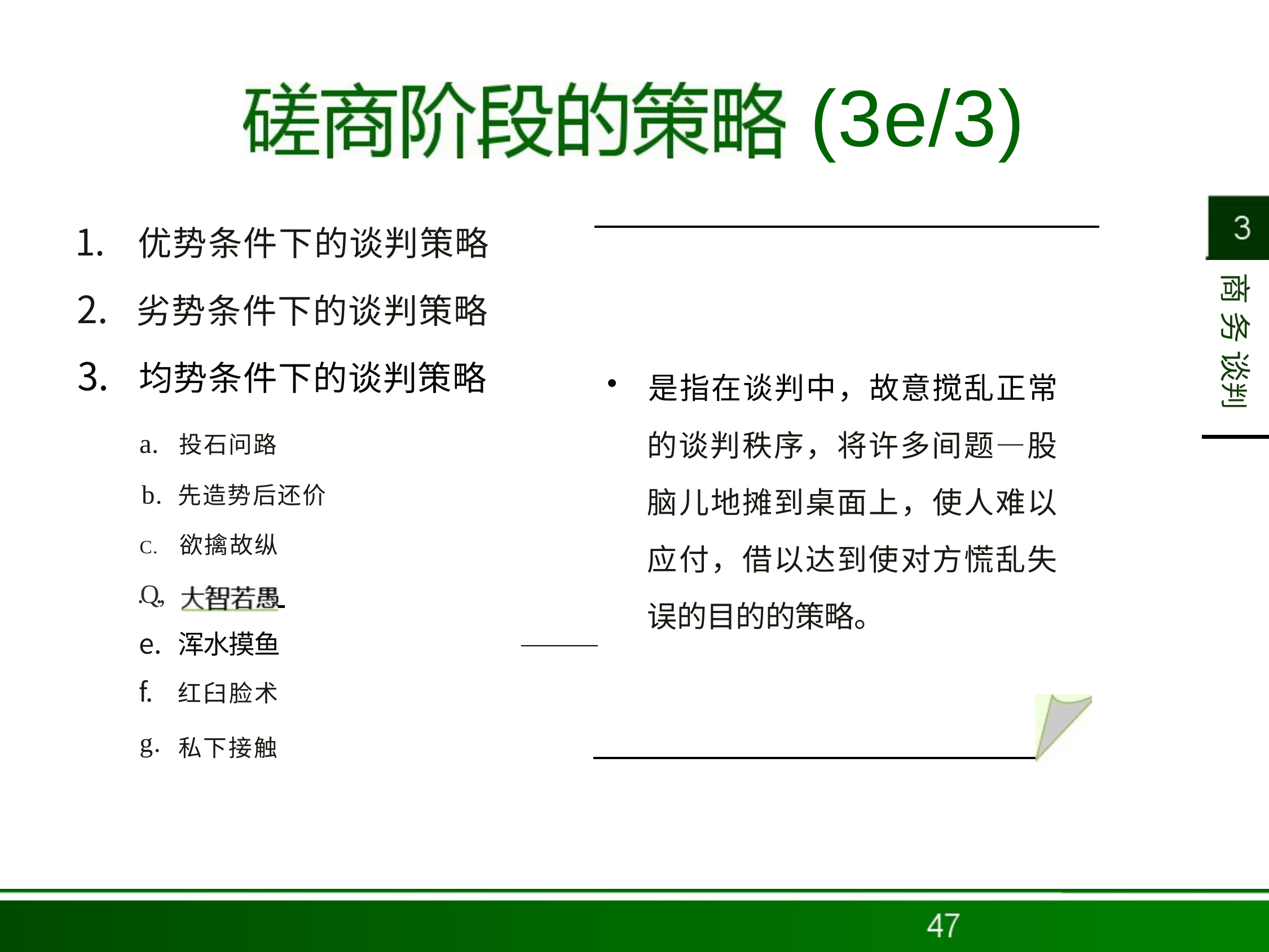

# (3e/3)

优势条件下的谈判策略
劣势条件下的谈判策略
均势条件下的谈判策略

商 务 谈判
是指在谈判中，故意搅乱正常
的谈判秩序，将许多间题—股 脑儿地摊到桌面上，使人难以 应付，借以达到使对方慌乱失 误的目的的策略。
a.	投石问路
b.

先造势后还价
C.	欲擒故纵
.Q.,
浑水摸鱼
红臼脸术
g.

私下接触